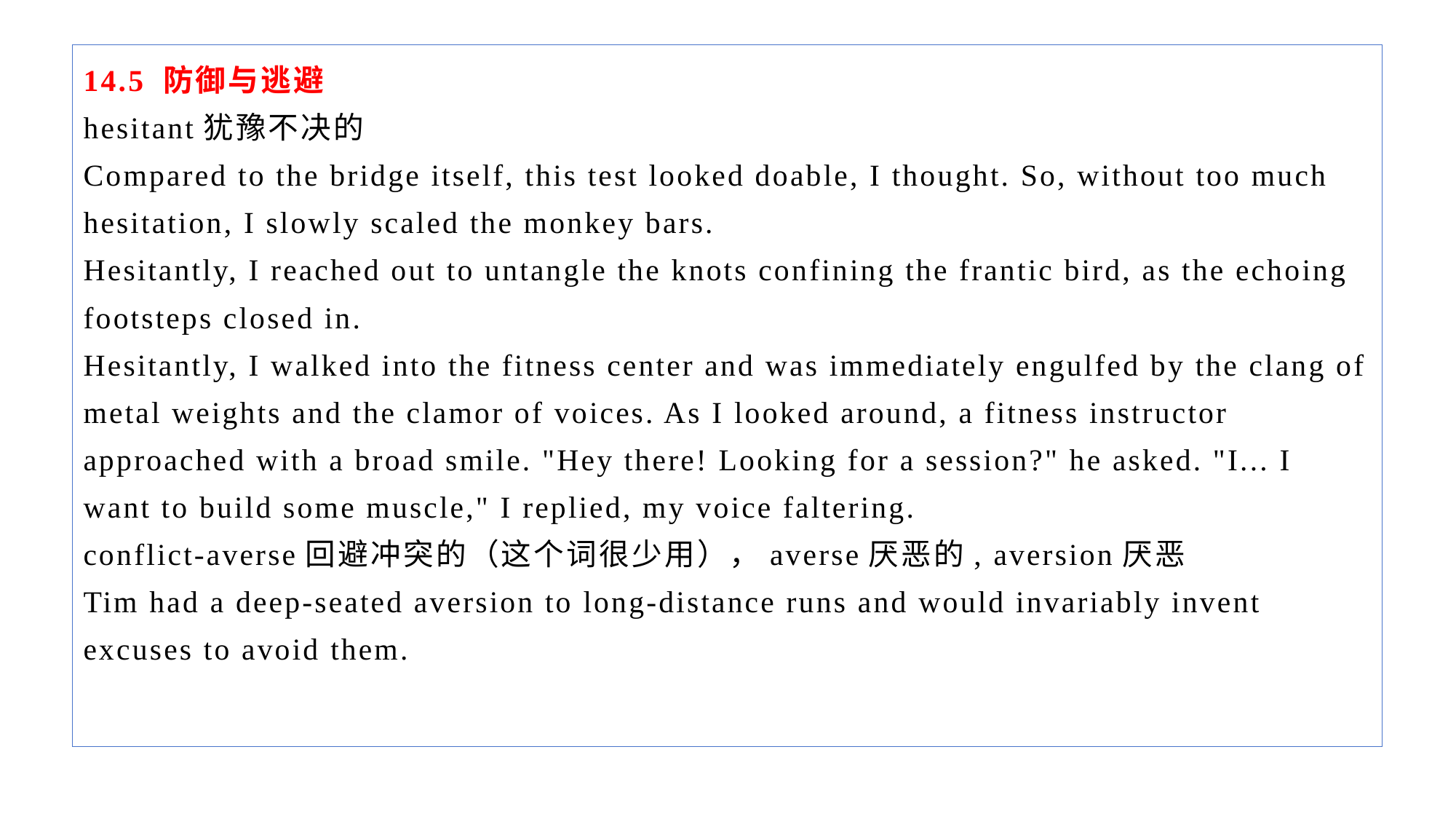

14.5 防御与逃避
hesitant犹豫不决的
Compared to the bridge itself, this test looked doable, I thought. So, without too much hesitation, I slowly scaled the monkey bars.
Hesitantly, I reached out to untangle the knots confining the frantic bird, as the echoing footsteps closed in.
Hesitantly, I walked into the fitness center and was immediately engulfed by the clang of metal weights and the clamor of voices. As I looked around, a fitness instructor approached with a broad smile. "Hey there! Looking for a session?" he asked. "I... I want to build some muscle," I replied, my voice faltering.
conflict-averse回避冲突的（这个词很少用），averse厌恶的, aversion厌恶
Tim had a deep-seated aversion to long-distance runs and would invariably invent excuses to avoid them.